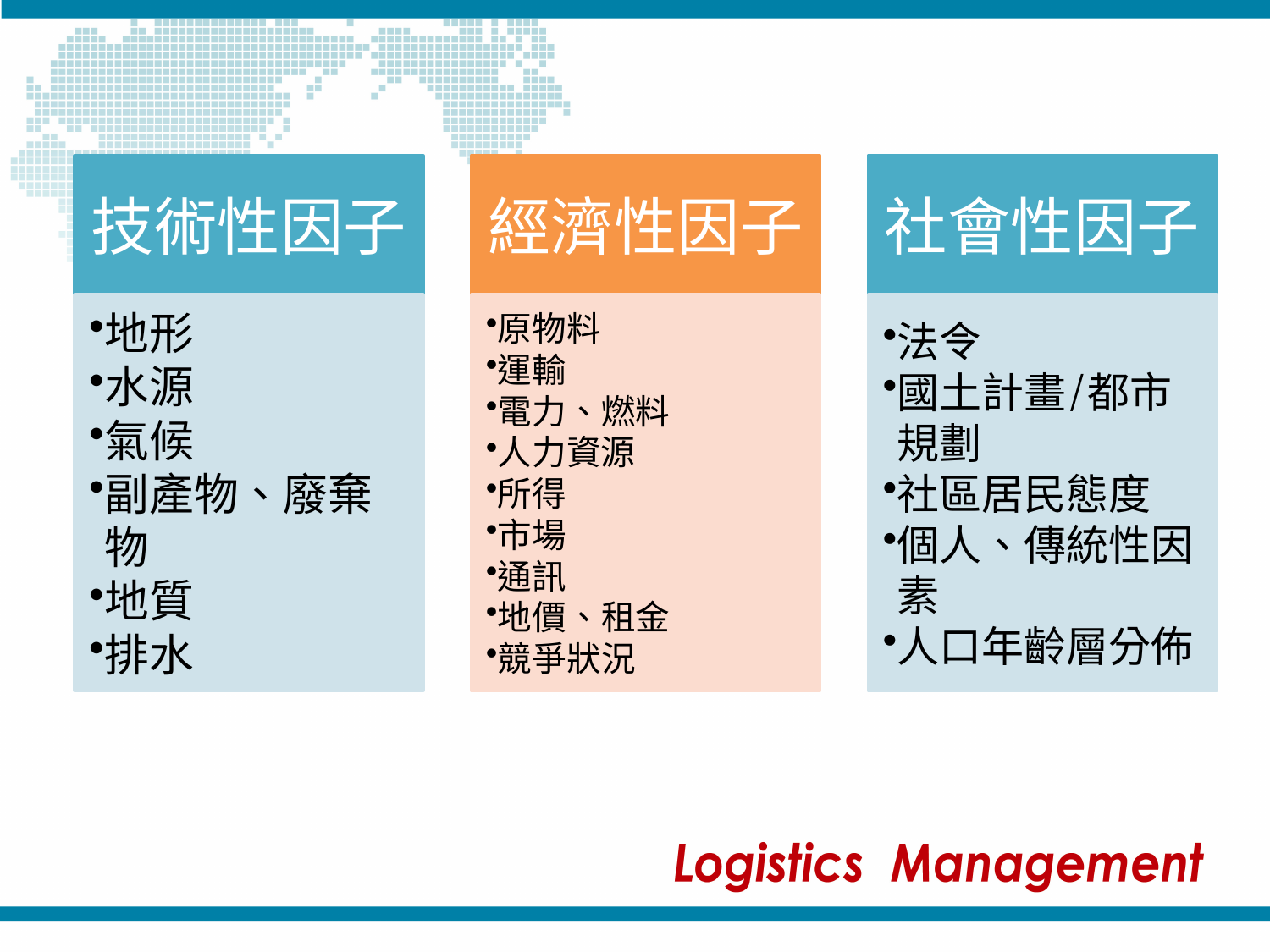

技術性因子
地形
經濟性因子
原物料
社會性因子
法令
水源
氣候
副產物、廢棄物
地質
排水
運輸
電力、燃料
人力資源
所得
市場
通訊
地價、租金
競爭狀況
國土計畫/都市規劃
社區居民態度
個人、傳統性因素
人口年齡層分佈